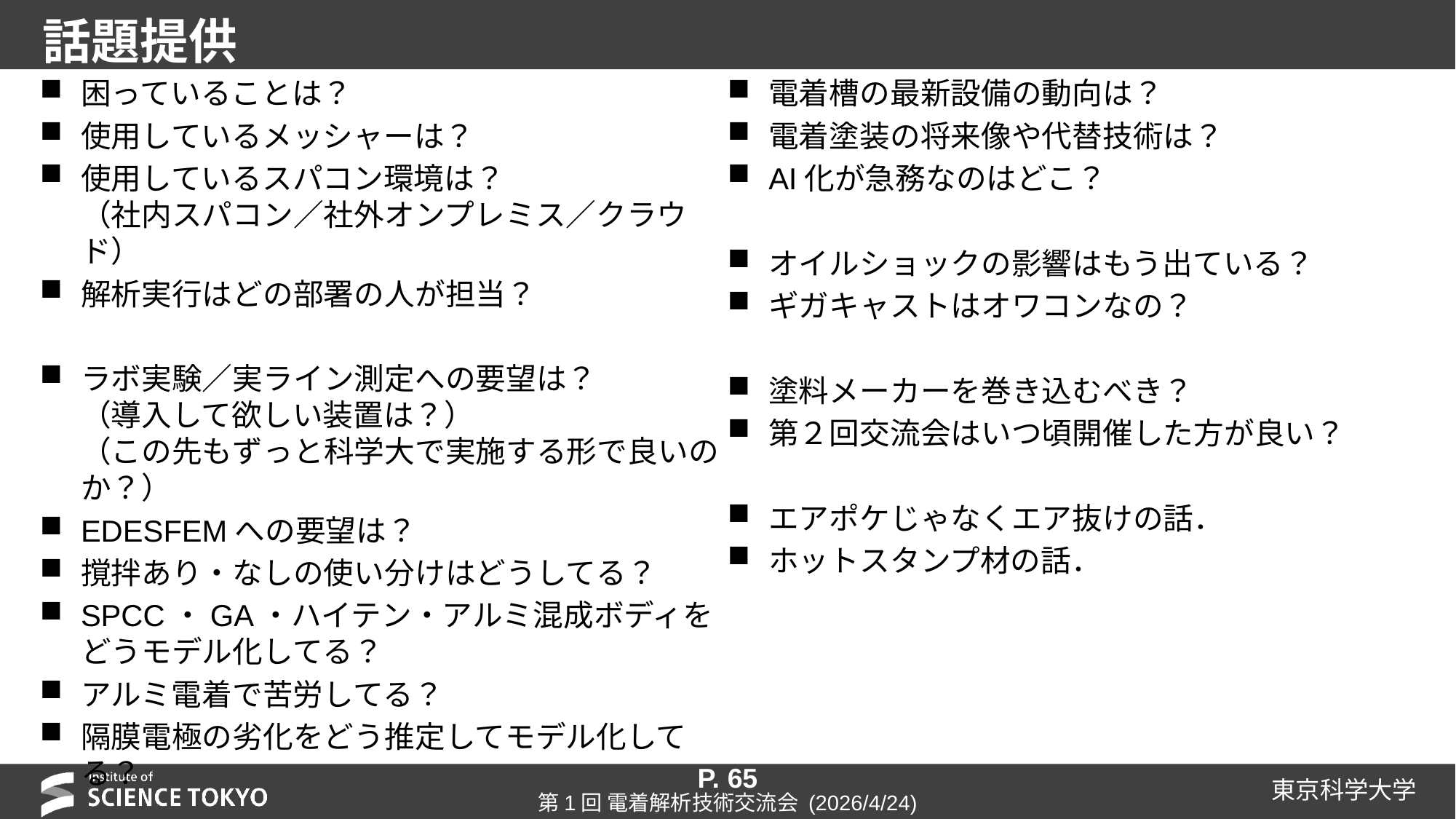

# 話題提供
電着槽の最新設備の動向は？
電着塗装の将来像や代替技術は？
AI化が急務なのはどこ？

オイルショックの影響はもう出ている？
ギガキャストはオワコンなの？

塗料メーカーを巻き込むべき？
第２回交流会はいつ頃開催した方が良い？

エアポケじゃなくエア抜けの話．
ホットスタンプ材の話．

困っていることは？
使用しているメッシャーは？
使用しているスパコン環境は？
（社内スパコン／社外オンプレミス／クラウド）
解析実行はどの部署の人が担当？

ラボ実験／実ライン測定への要望は？
（導入して欲しい装置は？）
（この先もずっと科学大で実施する形で良いのか？）
EDESFEMへの要望は？
撹拌あり・なしの使い分けはどうしてる？
SPCC・GA・ハイテン・アルミ混成ボディをどうモデル化してる？
アルミ電着で苦労してる？
隔膜電極の劣化をどう推定してモデル化してる？
P. 65